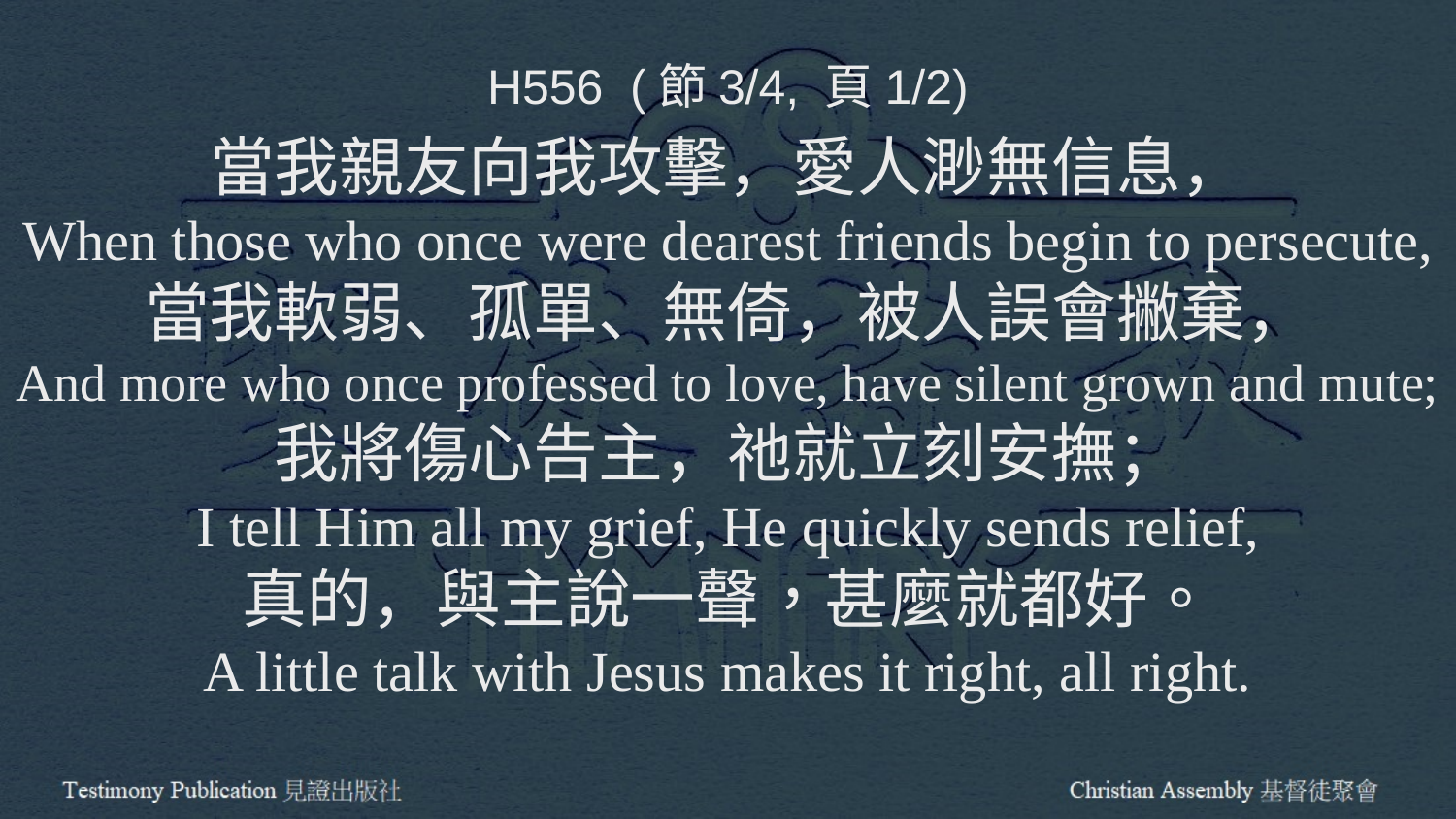

H556  (節3/4, 頁1/2)
當我親友向我攻擊，愛人渺無信息，
When those who once were dearest friends begin to persecute,
當我軟弱、孤單、無倚，被人誤會撇棄，
And more who once professed to love, have silent grown and mute;
我將傷心告主，祂就立刻安撫；
I tell Him all my grief, He quickly sends relief,
真的，與主說一聲，甚麼就都好。
A little talk with Jesus makes it right, all right.